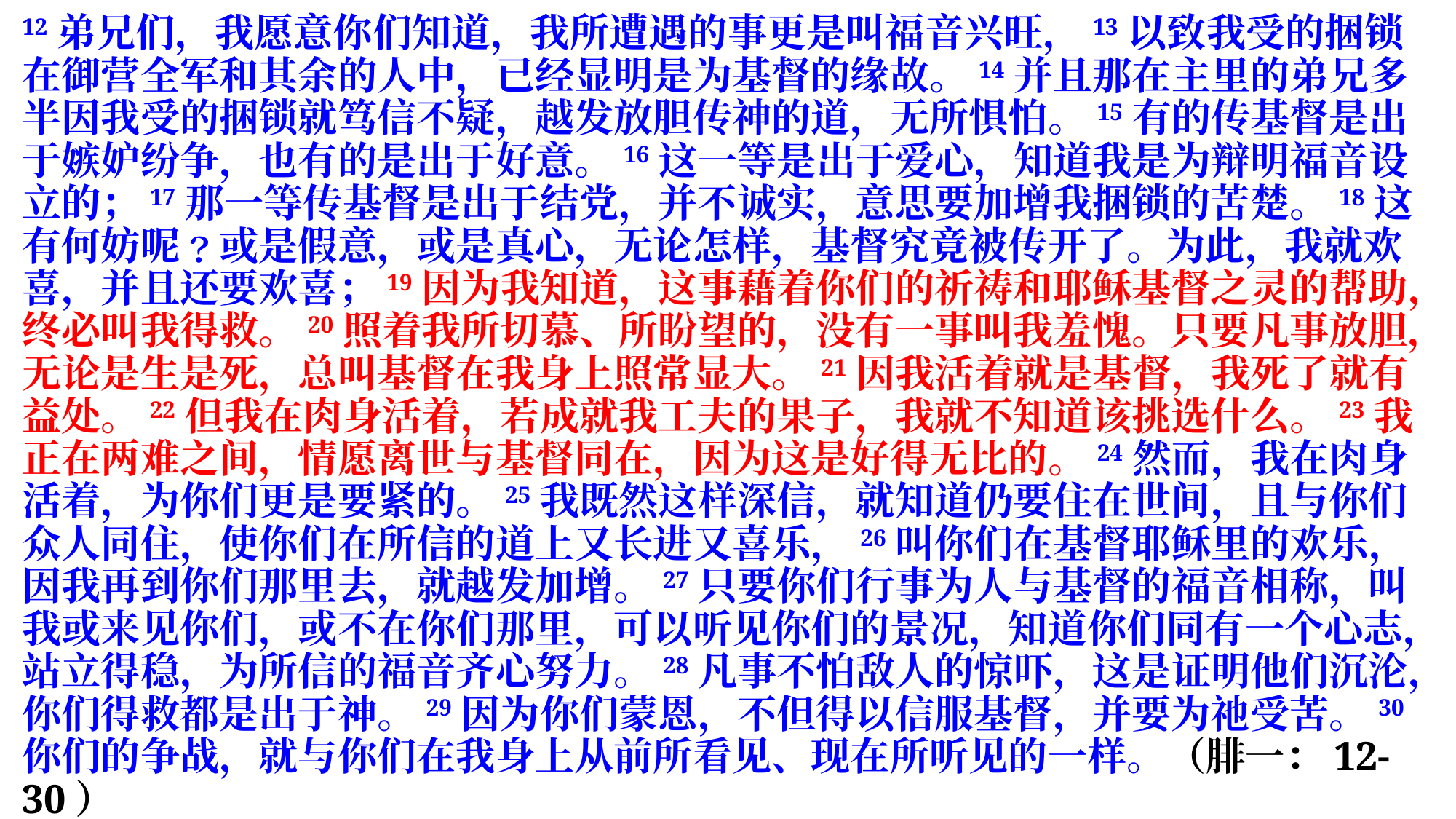

12弟兄们，我愿意你们知道，我所遭遇的事更是叫福音兴旺，13以致我受的捆锁在御营全军和其余的人中，已经显明是为基督的缘故。14并且那在主里的弟兄多半因我受的捆锁就笃信不疑，越发放胆传神的道，无所惧怕。15有的传基督是出于嫉妒纷争，也有的是出于好意。16这一等是出于爱心，知道我是为辩明福音设立的；17那一等传基督是出于结党，并不诚实，意思要加增我捆锁的苦楚。18这有何妨呢﹖或是假意，或是真心，无论怎样，基督究竟被传开了。为此，我就欢喜，并且还要欢喜；19因为我知道，这事藉着你们的祈祷和耶稣基督之灵的帮助，终必叫我得救。20照着我所切慕、所盼望的，没有一事叫我羞愧。只要凡事放胆，无论是生是死，总叫基督在我身上照常显大。21因我活着就是基督，我死了就有益处。22但我在肉身活着，若成就我工夫的果子，我就不知道该挑选什么。23我正在两难之间，情愿离世与基督同在，因为这是好得无比的。24然而，我在肉身活着，为你们更是要紧的。25我既然这样深信，就知道仍要住在世间，且与你们众人同住，使你们在所信的道上又长进又喜乐，26叫你们在基督耶稣里的欢乐，因我再到你们那里去，就越发加增。27只要你们行事为人与基督的福音相称，叫我或来见你们，或不在你们那里，可以听见你们的景况，知道你们同有一个心志，站立得稳，为所信的福音齐心努力。28凡事不怕敌人的惊吓，这是证明他们沉沦，你们得救都是出于神。29因为你们蒙恩，不但得以信服基督，并要为祂受苦。30你们的争战，就与你们在我身上从前所看见、现在所听见的一样。（腓一：12-30）